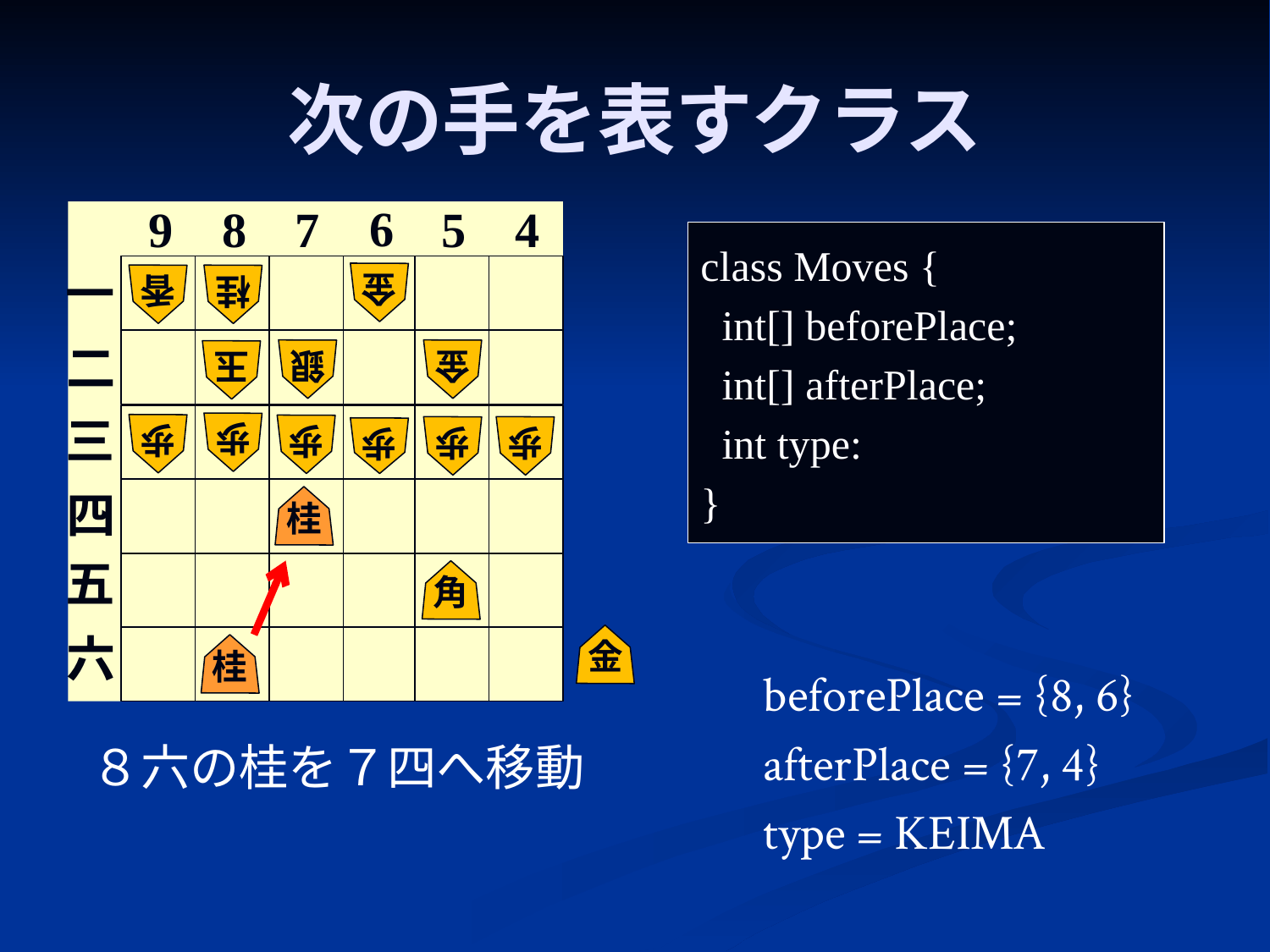

# 次の手を表すクラス
6
8
4
7
9
5

class Moves {
  int[] beforePlace;
  int[] afterPlace;
  int type:
}
一

金
香
桂

二
銀
金
玉
三

歩
歩
歩
歩
歩
歩
四

桂
五

角
六
金

桂
beforePlace = {8, 6}
afterPlace = {7, 4}
type = KEIMA
８六の桂を７四へ移動